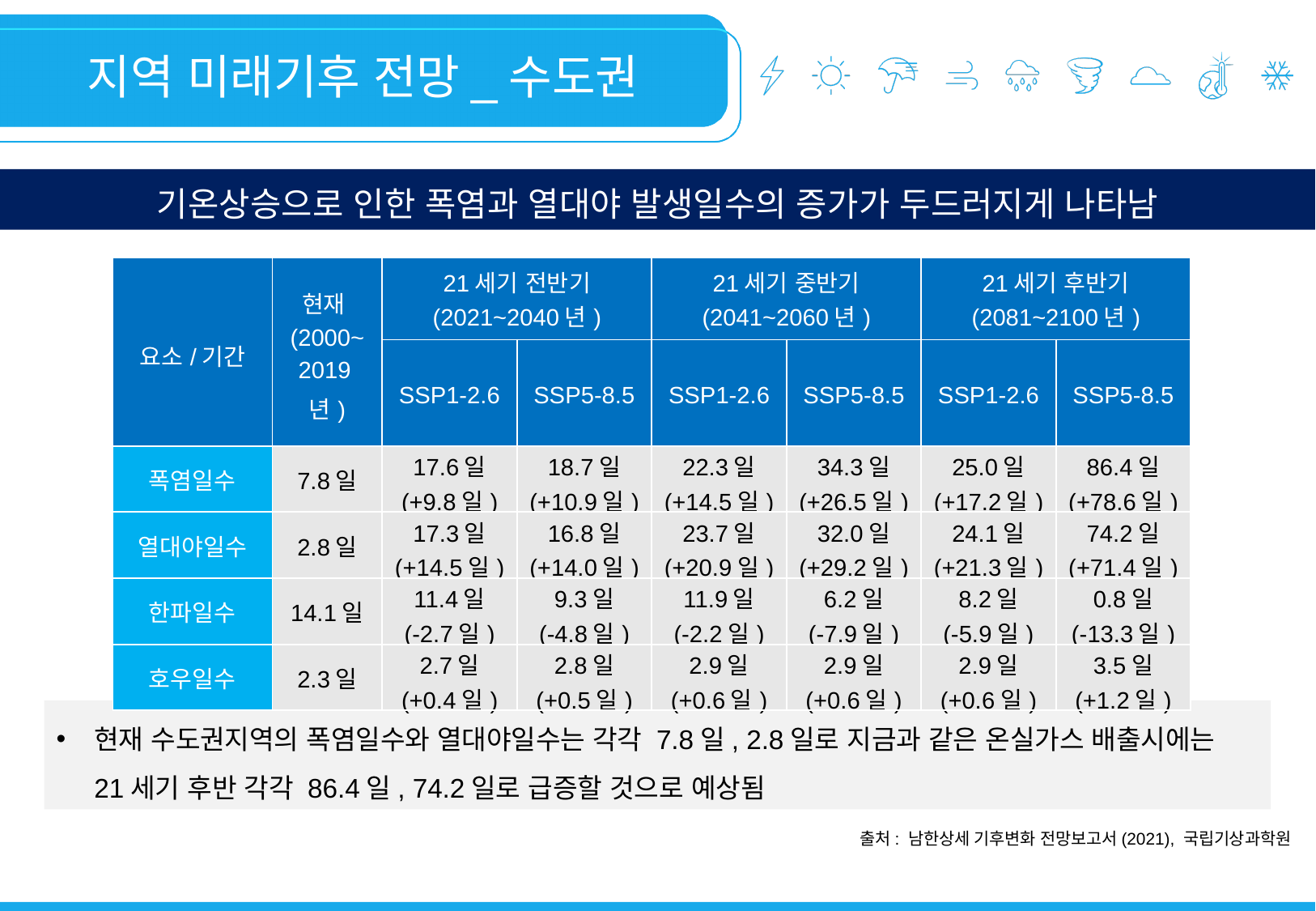

지역 미래기후 전망_수도권
기온상승으로 인한 폭염과 열대야 발생일수의 증가가 두드러지게 나타남
| 요소/기간 | 현재(2000~ 2019년) | 21세기 전반기 (2021~2040년) |  | 21세기 중반기 (2041~2060년) |  | 21세기 후반기 (2081~2100년) |  |
| --- | --- | --- | --- | --- | --- | --- | --- |
|  |  | SSP1-2.6 | SSP5-8.5 | SSP1-2.6 | SSP5-8.5 | SSP1-2.6 | SSP5-8.5 |
| 폭염일수 | 7.8일 | 17.6일 (+9.8일) | 18.7일 (+10.9일) | 22.3일 (+14.5일) | 34.3일 (+26.5일) | 25.0일 (+17.2일) | 86.4일 (+78.6일) |
| 열대야일수 | 2.8일 | 17.3일 (+14.5일) | 16.8일 (+14.0일) | 23.7일 (+20.9일) | 32.0일 (+29.2일) | 24.1일 (+21.3일) | 74.2일 (+71.4일) |
| 한파일수 | 14.1일 | 11.4일 (-2.7일) | 9.3일 (-4.8일) | 11.9일 (-2.2일) | 6.2일 (-7.9일) | 8.2일 (-5.9일) | 0.8일 (-13.3일) |
| 호우일수 | 2.3일 | 2.7일 (+0.4일) | 2.8일 (+0.5일) | 2.9일 (+0.6일) | 2.9일 (+0.6일) | 2.9일 (+0.6일) | 3.5일 (+1.2일) |
현재 수도권지역의 폭염일수와 열대야일수는 각각 7.8일, 2.8일로 지금과 같은 온실가스 배출시에는   21세기 후반 각각 86.4일, 74.2일로 급증할 것으로 예상됨
출처: 남한상세 기후변화 전망보고서(2021), 국립기상과학원